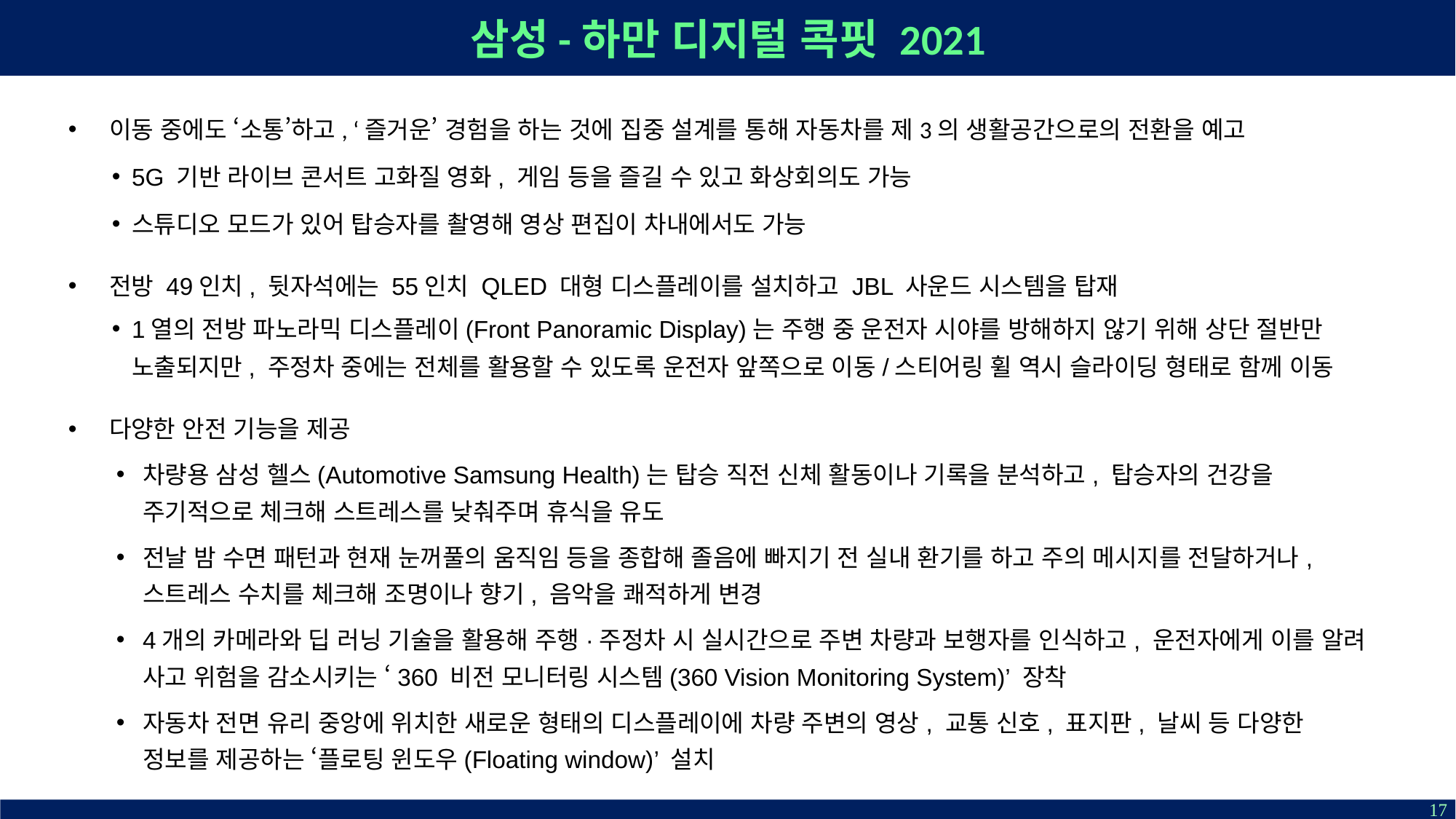

# 삼성-하만 디지털 콕핏 2021
이동 중에도 ‘소통’하고, ‘즐거운’ 경험을 하는 것에 집중 설계를 통해 자동차를 제3의 생활공간으로의 전환을 예고
5G 기반 라이브 콘서트 고화질 영화, 게임 등을 즐길 수 있고 화상회의도 가능
스튜디오 모드가 있어 탑승자를 촬영해 영상 편집이 차내에서도 가능
전방 49인치, 뒷자석에는 55인치 QLED 대형 디스플레이를 설치하고 JBL 사운드 시스템을 탑재
1열의 전방 파노라믹 디스플레이(Front Panoramic Display)는 주행 중 운전자 시야를 방해하지 않기 위해 상단 절반만
노출되지만, 주정차 중에는 전체를 활용할 수 있도록 운전자 앞쪽으로 이동/스티어링 휠 역시 슬라이딩 형태로 함께 이동
다양한 안전 기능을 제공
차량용 삼성 헬스(Automotive Samsung Health)는 탑승 직전 신체 활동이나 기록을 분석하고, 탑승자의 건강을 주기적으로 체크해 스트레스를 낮춰주며 휴식을 유도
전날 밤 수면 패턴과 현재 눈꺼풀의 움직임 등을 종합해 졸음에 빠지기 전 실내 환기를 하고 주의 메시지를 전달하거나, 스트레스 수치를 체크해 조명이나 향기, 음악을 쾌적하게 변경
4개의 카메라와 딥 러닝 기술을 활용해 주행·주정차 시 실시간으로 주변 차량과 보행자를 인식하고, 운전자에게 이를 알려 사고 위험을 감소시키는 ‘360 비전 모니터링 시스템(360 Vision Monitoring System)’ 장착
자동차 전면 유리 중앙에 위치한 새로운 형태의 디스플레이에 차량 주변의 영상, 교통 신호, 표지판, 날씨 등 다양한 정보를 제공하는 ‘플로팅 윈도우(Floating window)’ 설치

17